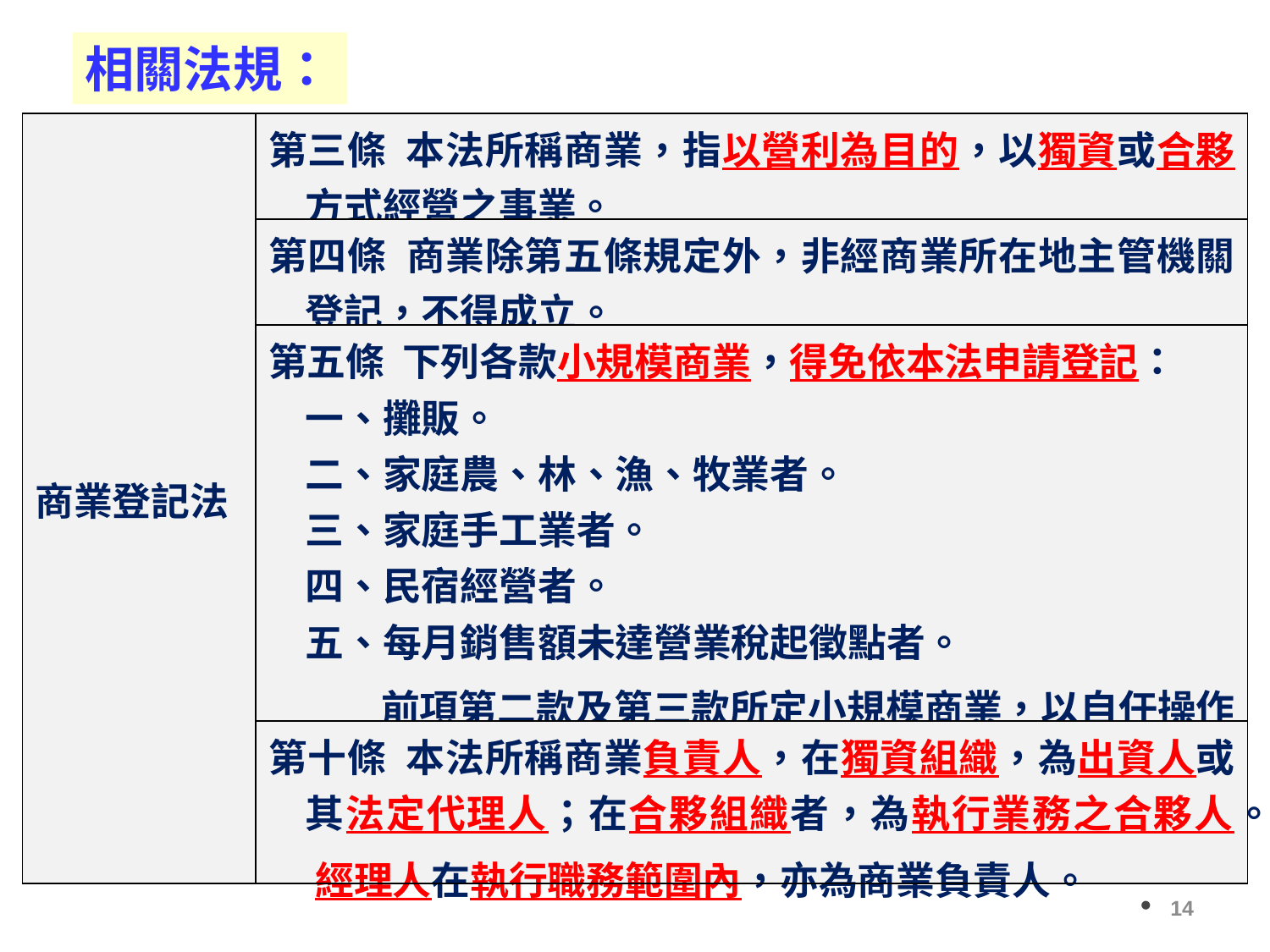

相關法規：
| 商業登記法 | 第三條 本法所稱商業，指以營利為目的，以獨資或合夥方式經營之事業。 |
| --- | --- |
|  | 第四條 商業除第五條規定外，非經商業所在地主管機關登記，不得成立。 |
|  | 第五條 下列各款小規模商業，得免依本法申請登記： 一、攤販。 二、家庭農、林、漁、牧業者。 三、家庭手工業者。 四、民宿經營者。 五、每月銷售額未達營業稅起徵點者。 前項第二款及第三款所定小規模商業，以自任操作或雖僱用員工而仍以自己操作為主者為限。 |
|  | 第十條 本法所稱商業負責人，在獨資組織，為出資人或其法定代理人；在合夥組織者，為執行業務之合夥人。 經理人在執行職務範圍內，亦為商業負責人。 |
14